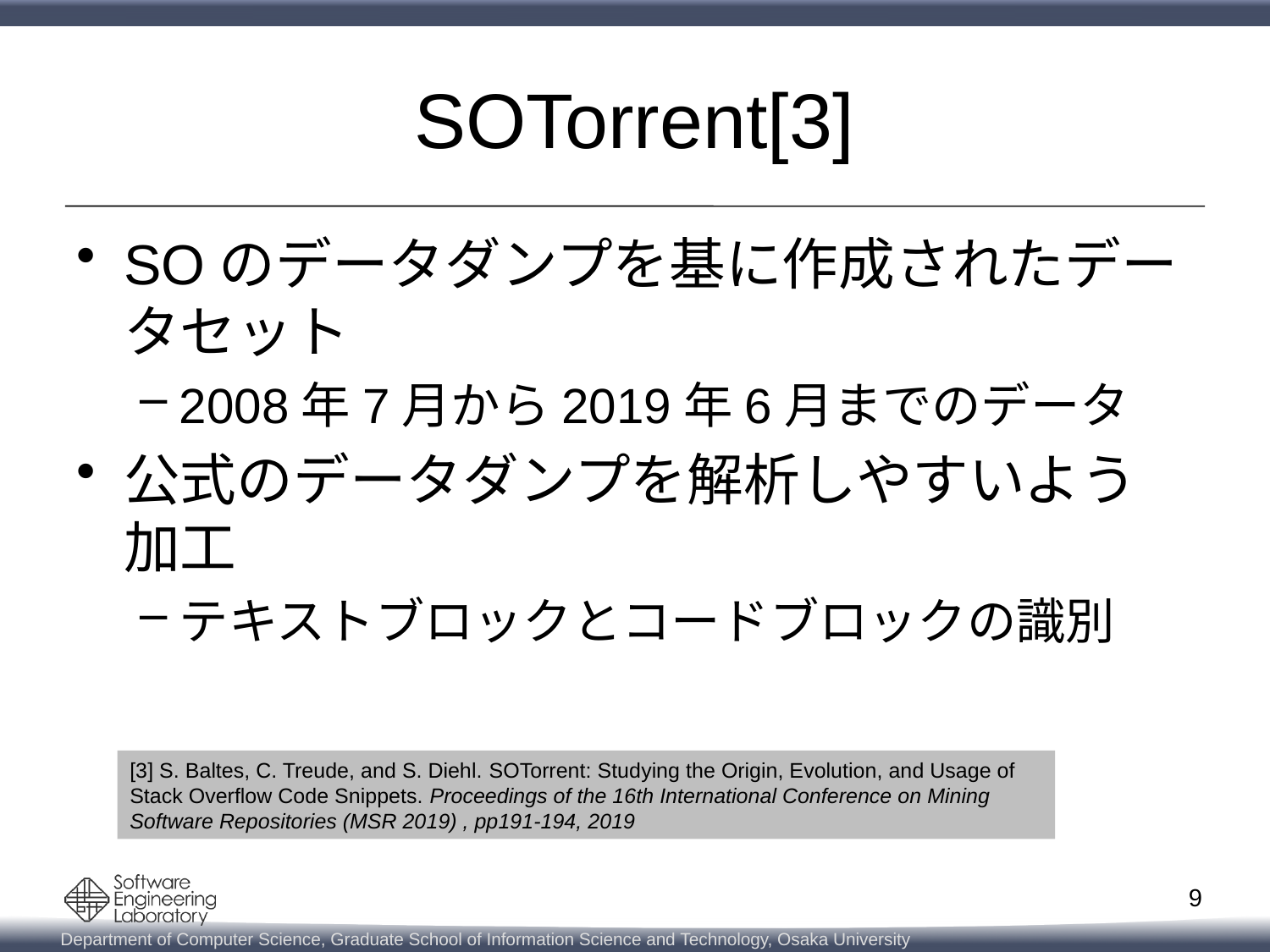

# SOTorrent[3]
SOのデータダンプを基に作成されたデータセット
2008年7月から2019年6月までのデータ
公式のデータダンプを解析しやすいよう加工
テキストブロックとコードブロックの識別
[3] S. Baltes, C. Treude, and S. Diehl. SOTorrent: Studying the Origin, Evolution, and Usage of Stack Overflow Code Snippets. Proceedings of the 16th International Conference on Mining Software Repositories (MSR 2019) , pp191-194, 2019
9